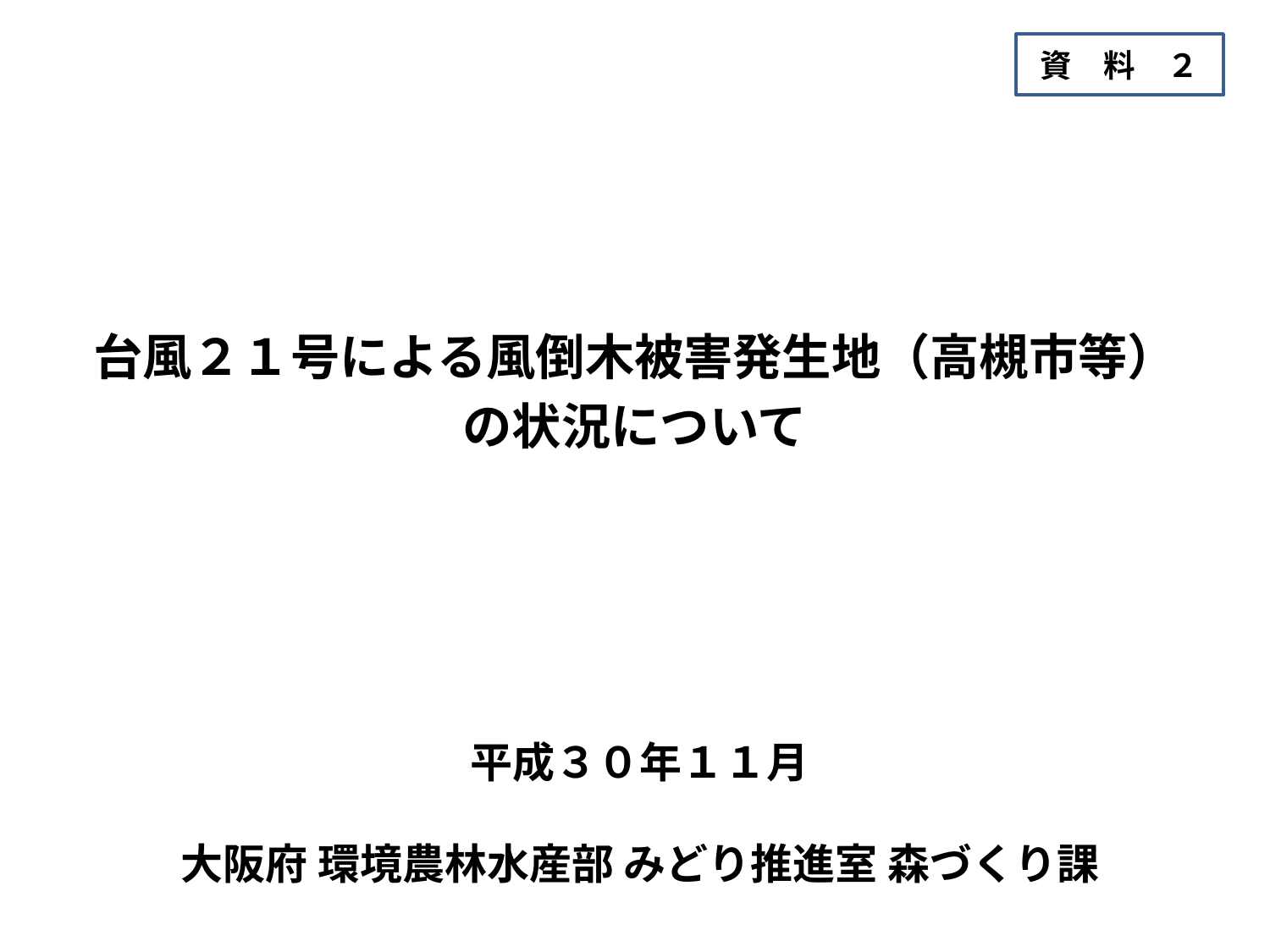

資　料　２
台風２１号による風倒木被害発生地（高槻市等）
の状況について

平成３０年１１月

大阪府 環境農林水産部 みどり推進室 森づくり課